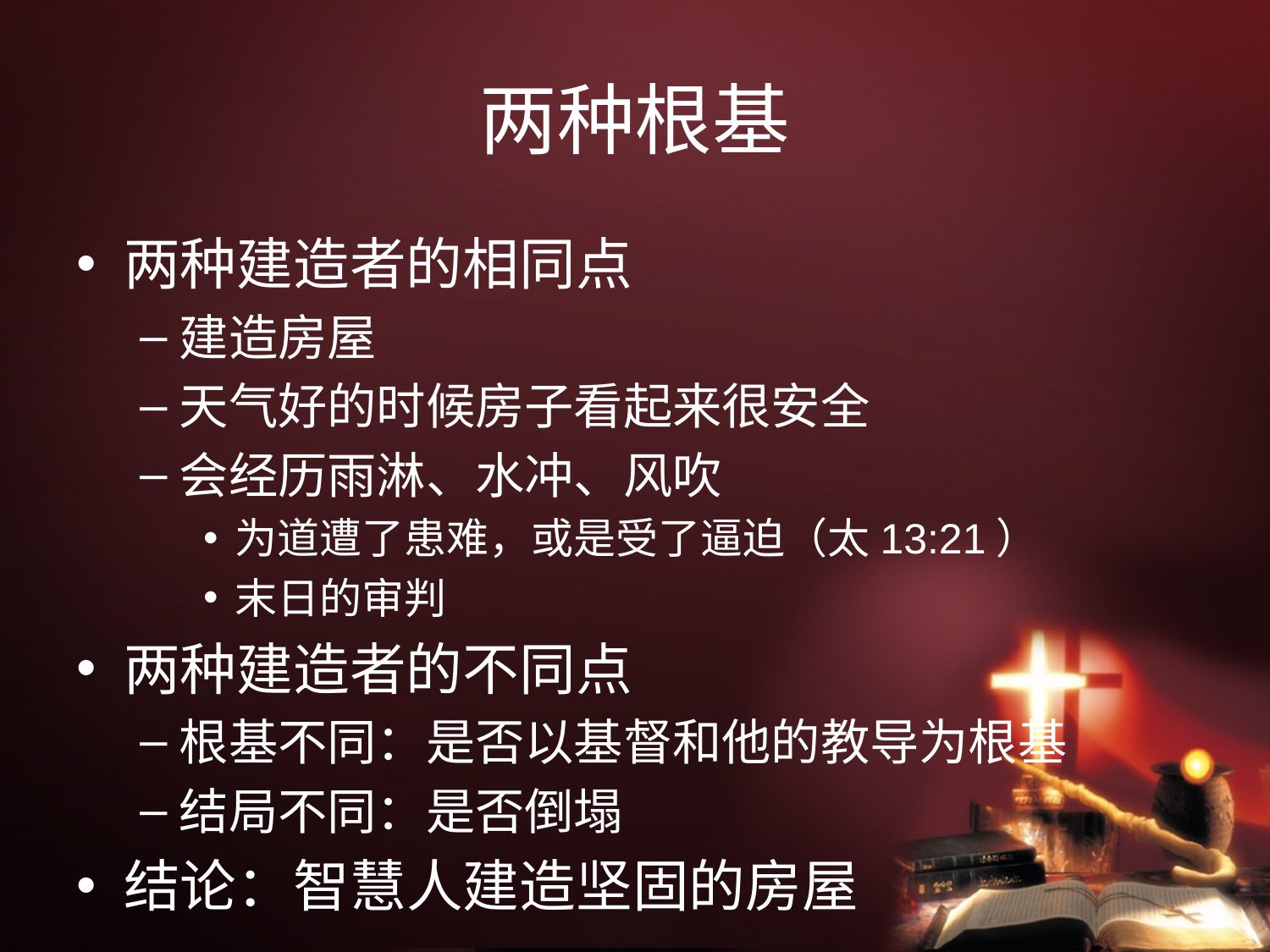

# 两种根基
两种建造者的相同点
建造房屋
天气好的时候房子看起来很安全
会经历雨淋、水冲、风吹
为道遭了患难，或是受了逼迫（太13:21）
末日的审判
两种建造者的不同点
根基不同：是否以基督和他的教导为根基
结局不同：是否倒塌
结论：智慧人建造坚固的房屋